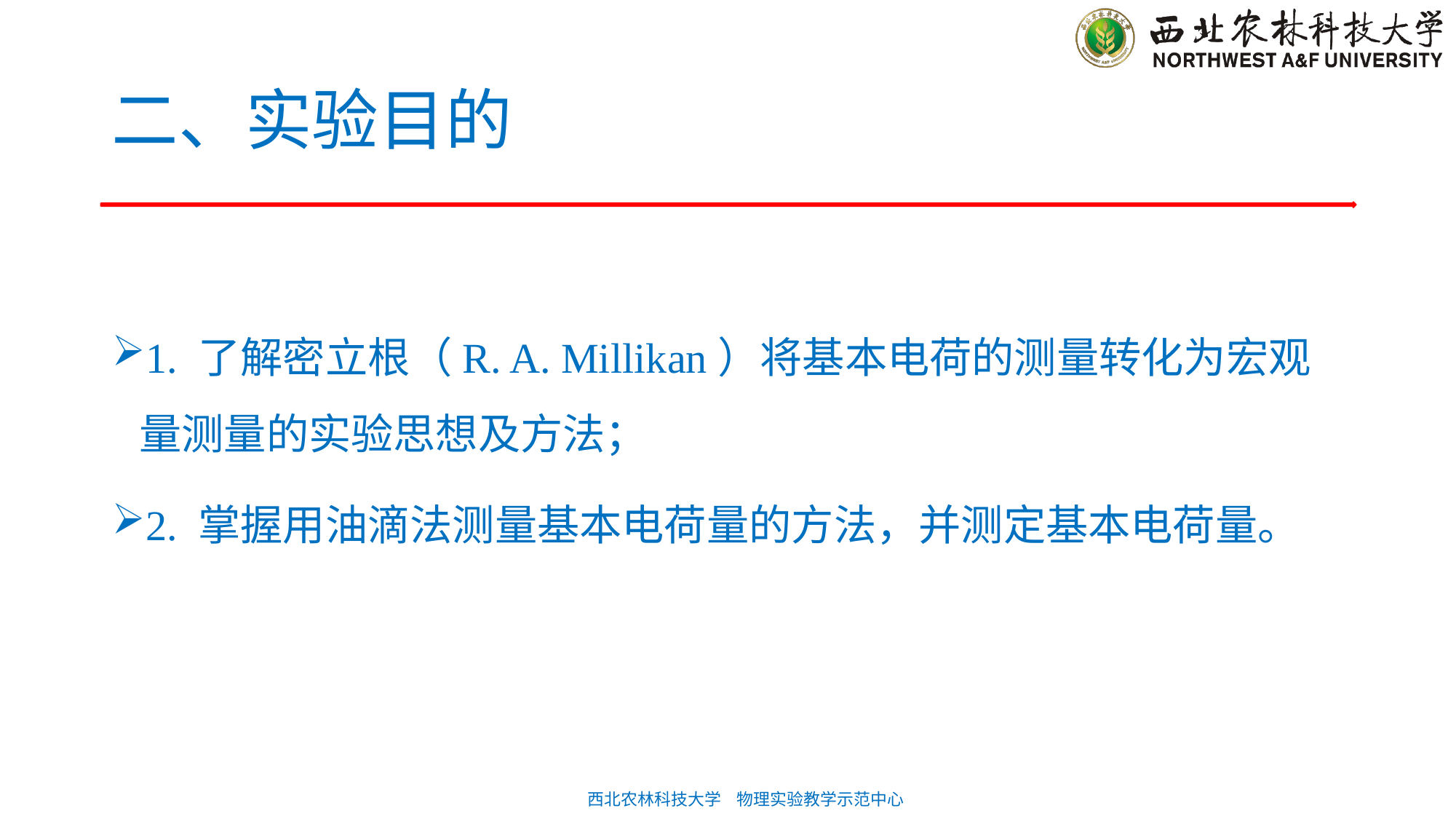

# 二、实验目的
1. 了解密立根（R. A. Millikan）将基本电荷的测量转化为宏观量测量的实验思想及方法；
2. 掌握用油滴法测量基本电荷量的方法，并测定基本电荷量。